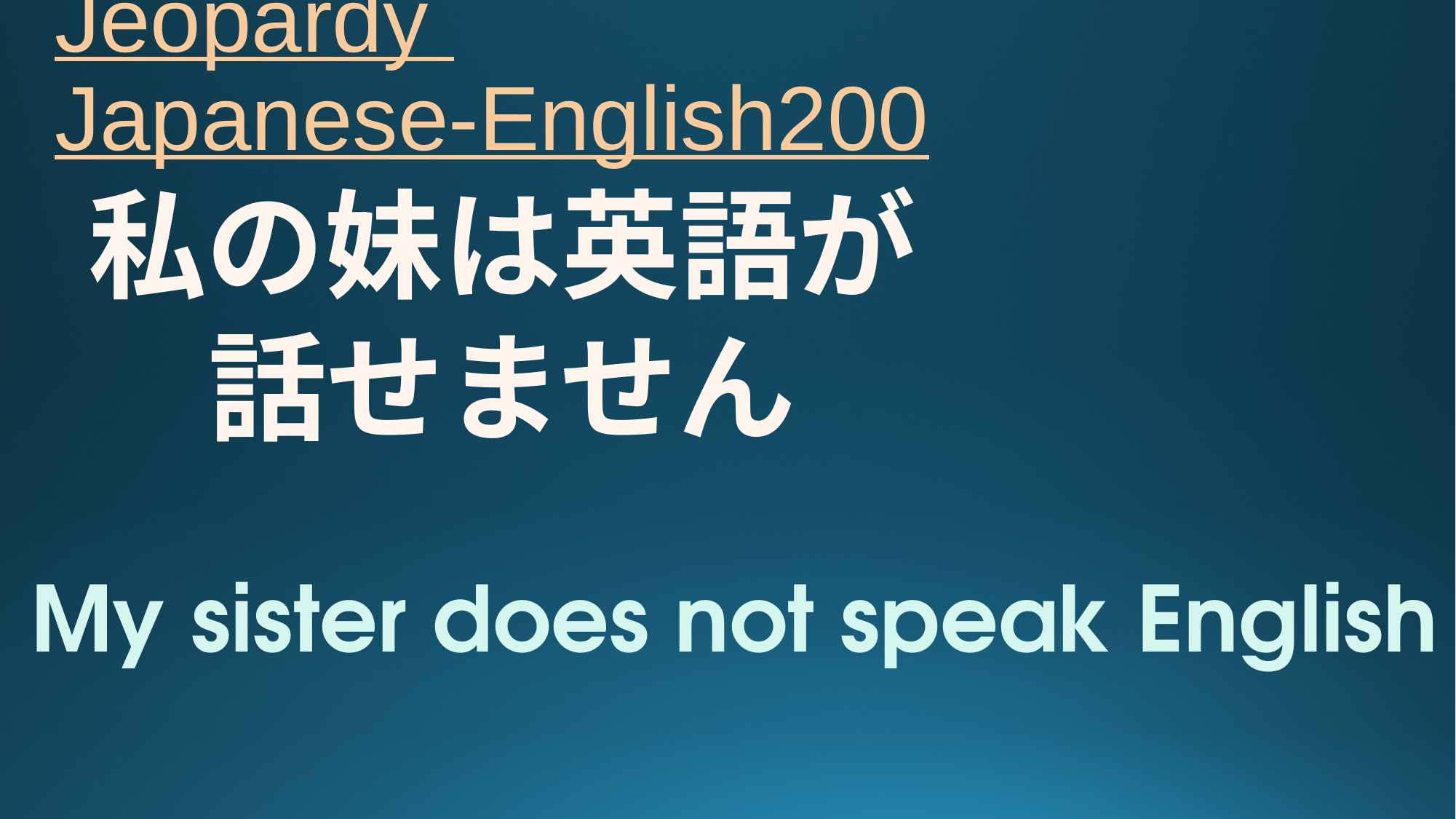

# Jeopardy Japanese-English200
私の妹は英語が話せません
My sister does not speak English